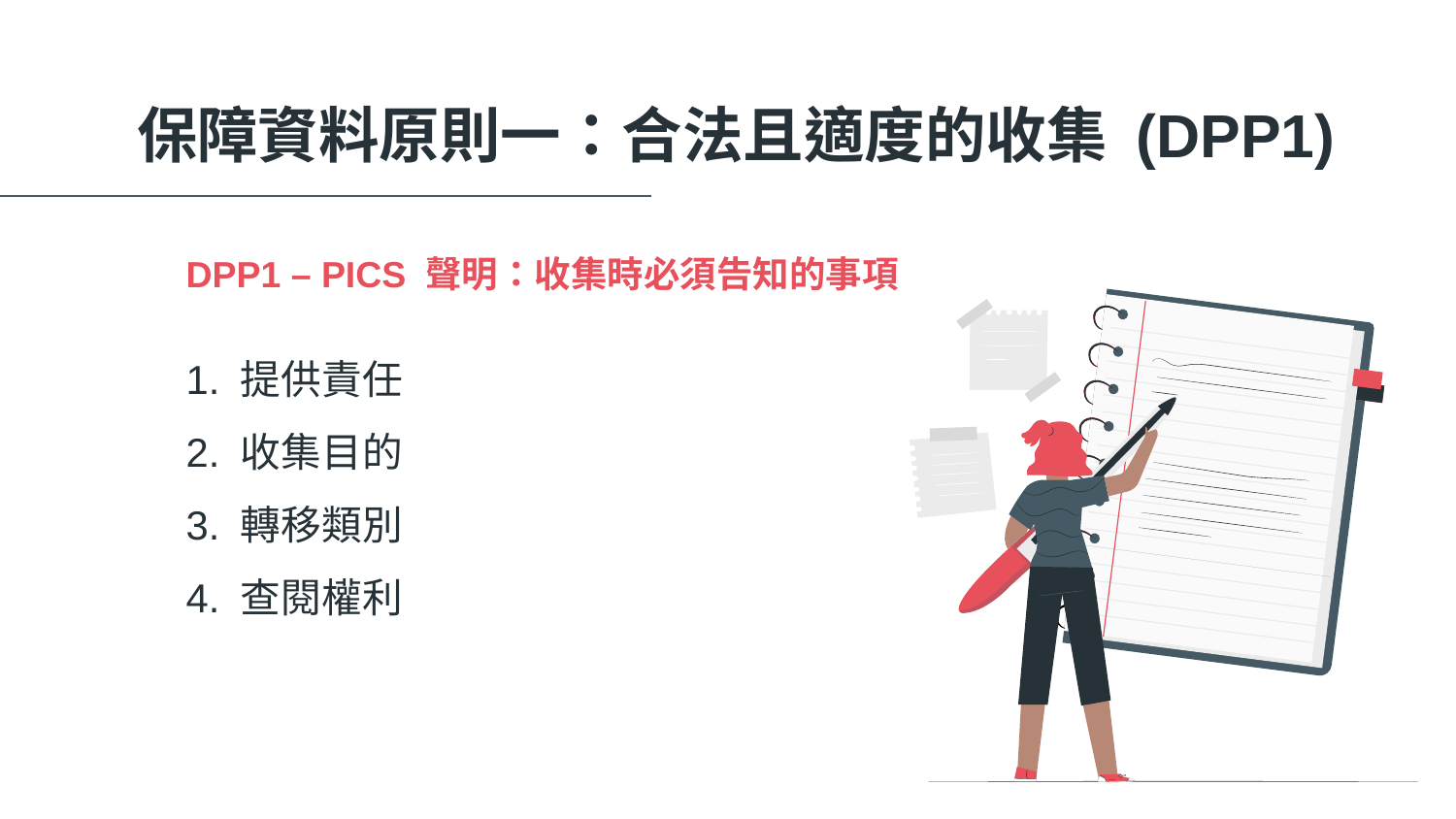

保障資料原則一：合法且適度的收集 (DPP1)
# DPP1 – PICS 聲明：收集時必須告知的事項

提供責任
收集目的
轉移類別
查閱權利